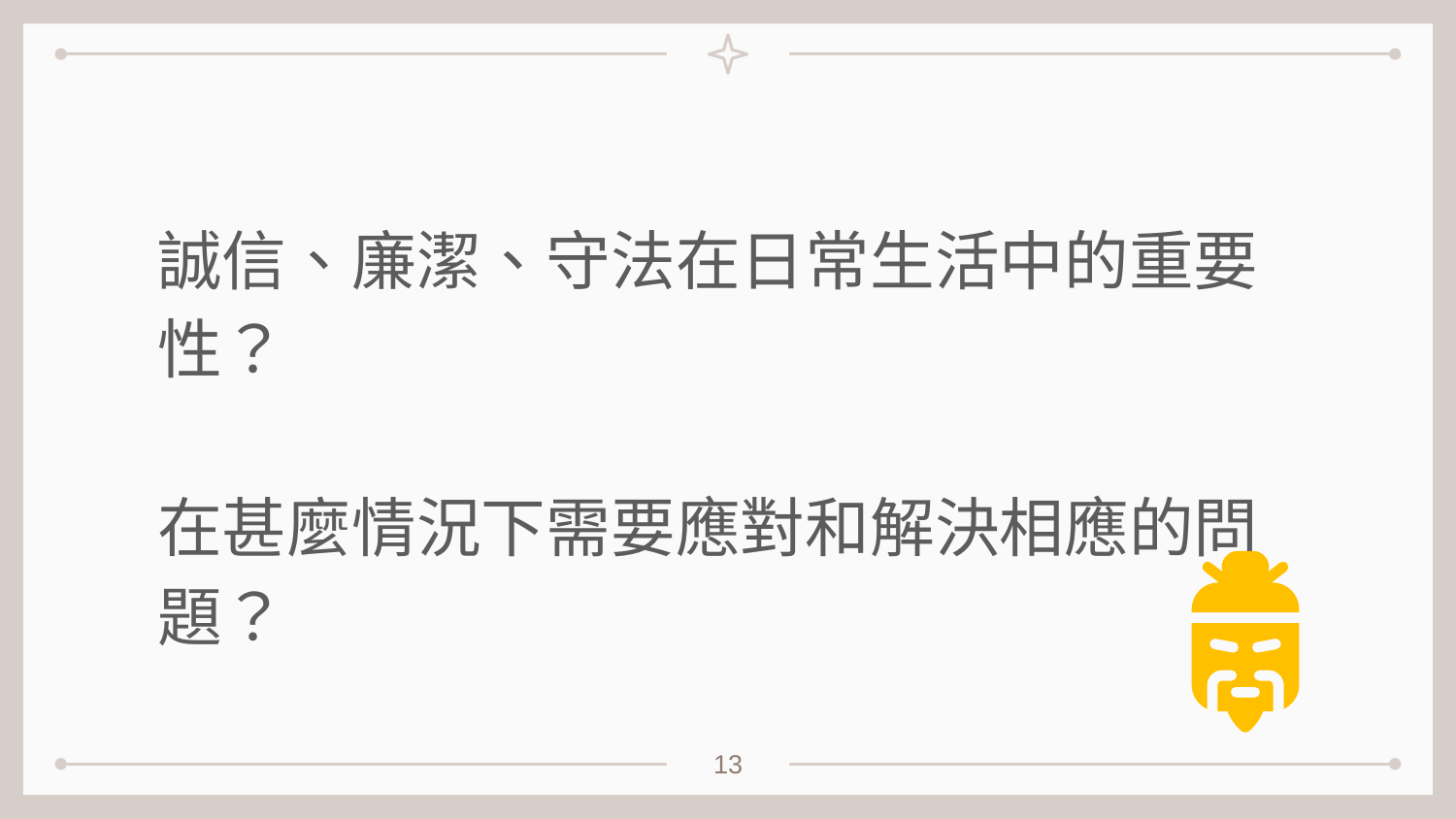

#
誠信、廉潔、守法在日常生活中的重要性？

在甚麼情況下需要應對和解決相應的問題？

13